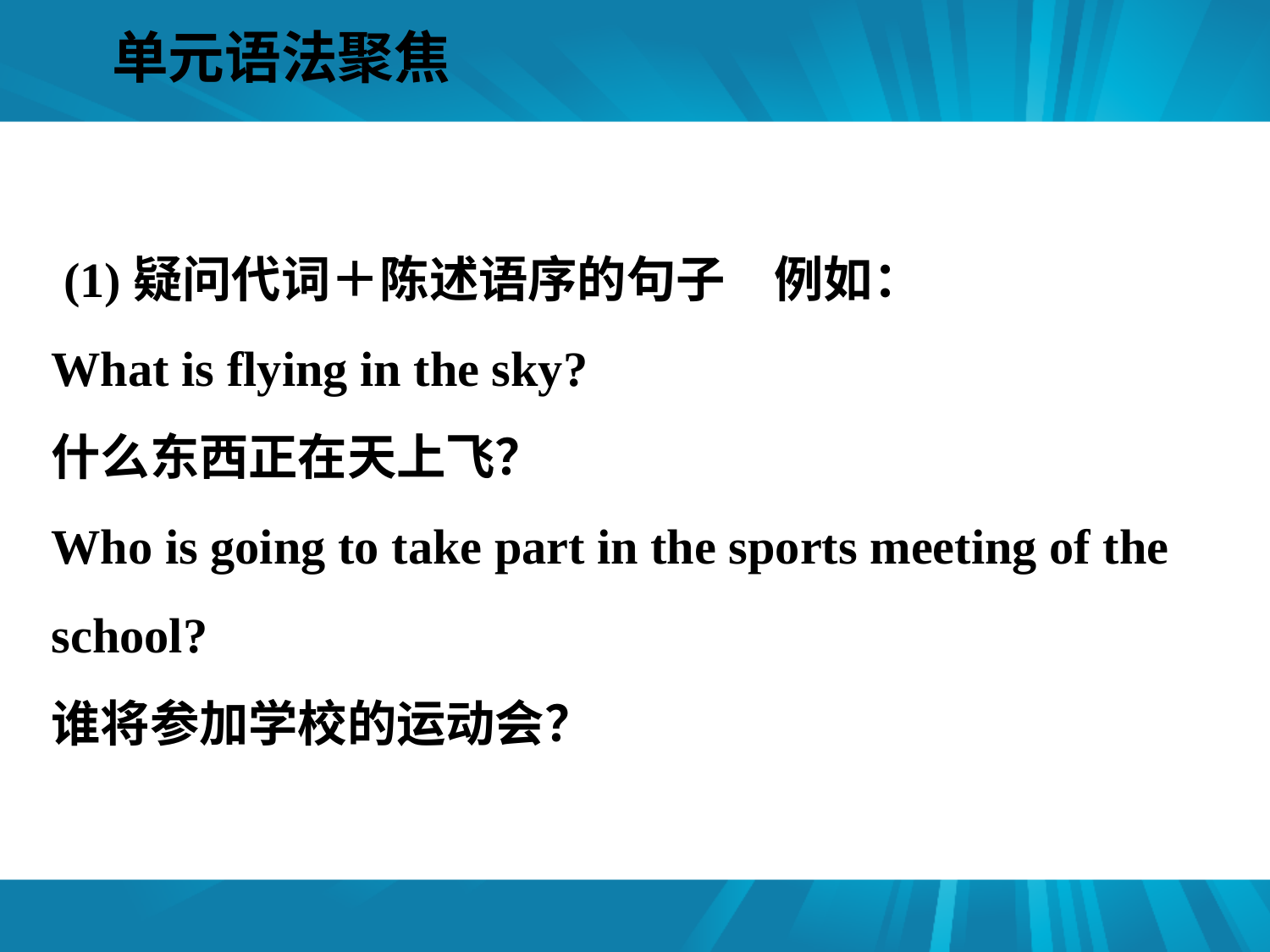

单元语法聚焦
#
 (1)疑问代词＋陈述语序的句子　例如：
What is flying in the sky?
什么东西正在天上飞？
Who is going to take part in the sports meeting of the school?
谁将参加学校的运动会？